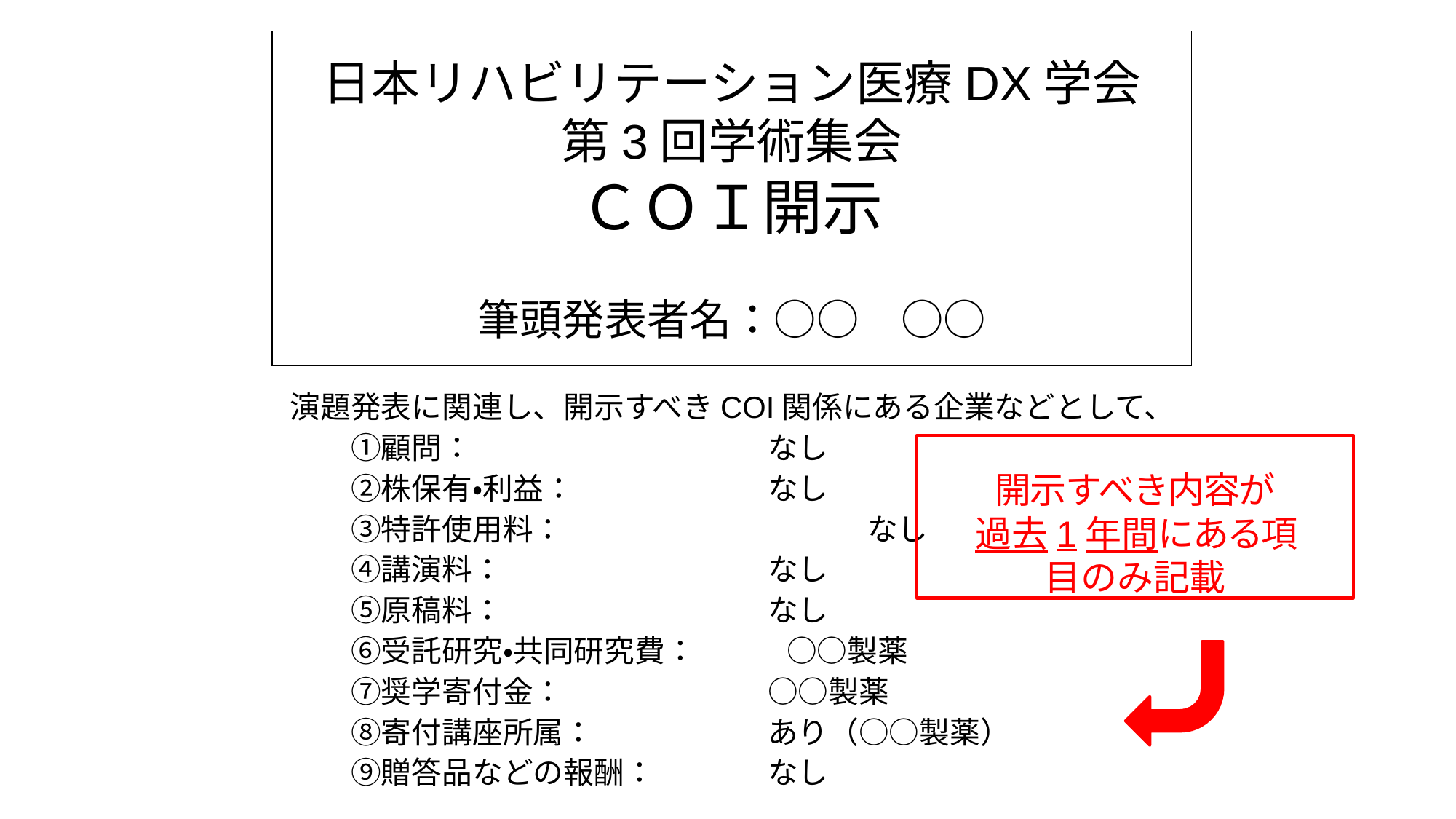

日本リハビリテーション医療DX学会
第3回学術集会
ＣＯＩ開示

筆頭発表者名：○○　○○
演題発表に関連し、開示すべきCOI関係にある企業などとして、
　　①顧問：			なし
　　②株保有・利益：		なし
　　③特許使用料：　　　　　　　　　　なし
　　④講演料：			なし
　　⑤原稿料：			なし
　　⑥受託研究・共同研究費：　　　○○製薬
　　⑦奨学寄付金：		○○製薬
　　⑧寄付講座所属：		あり（○○製薬）
　　⑨贈答品などの報酬：		なし
開示すべき内容が
過去1年間にある項目のみ記載